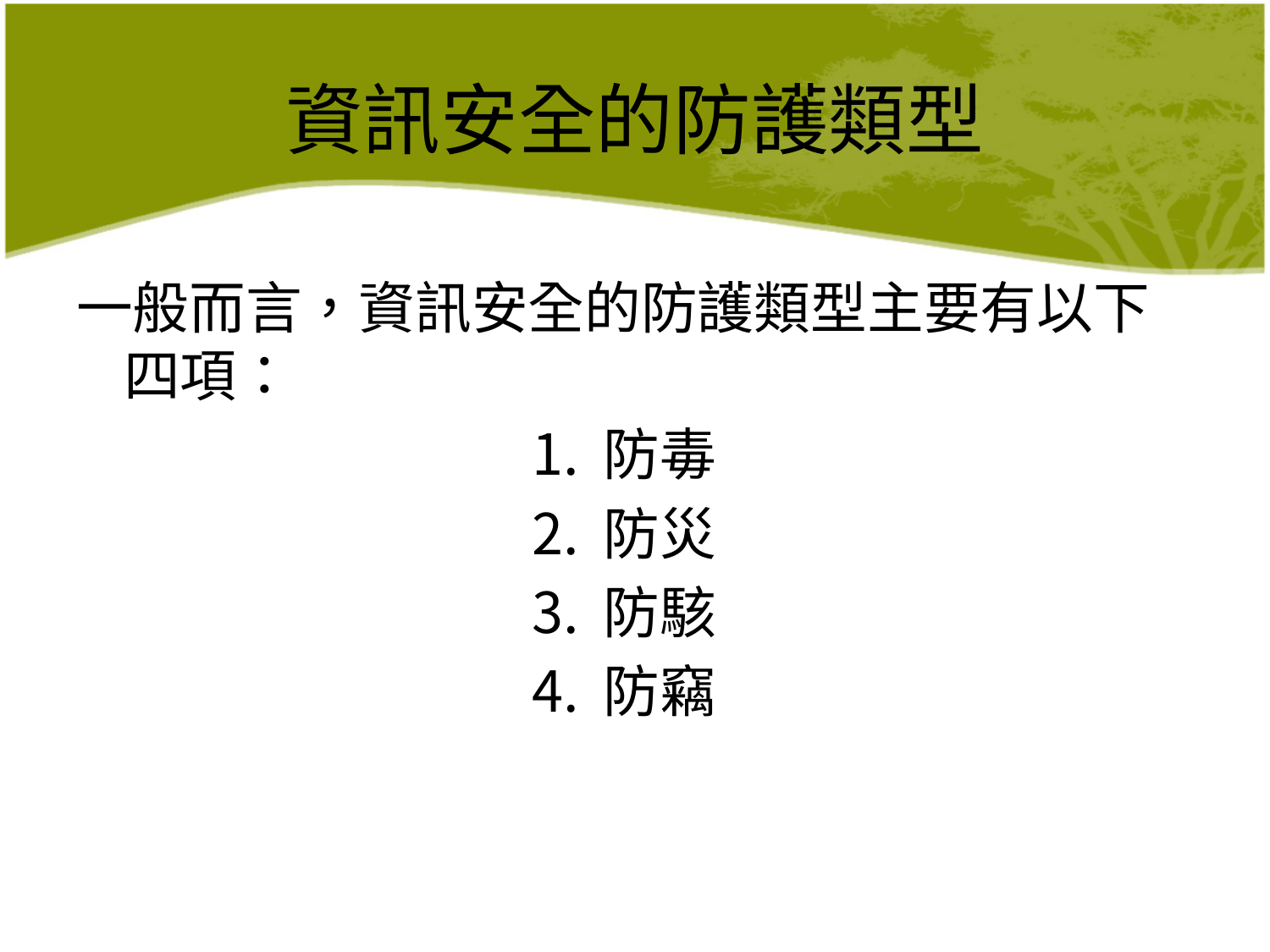

# 資訊安全的防護類型
一般而言，資訊安全的防護類型主要有以下四項：
防毒
防災
防駭
防竊